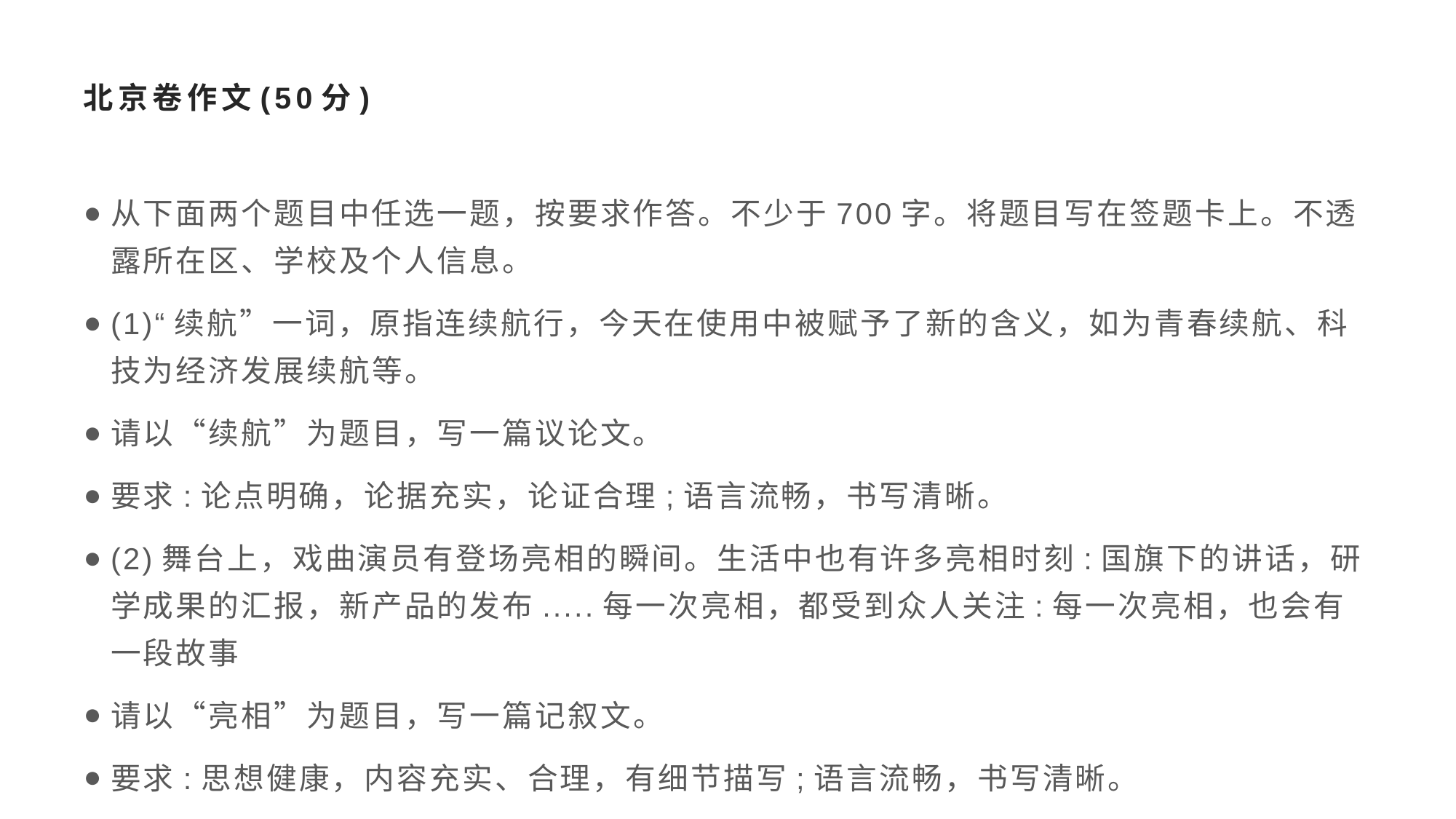

# 北京卷作文(50分)
从下面两个题目中任选一题，按要求作答。不少于700字。将题目写在签题卡上。不透露所在区、学校及个人信息。
(1)“续航”一词，原指连续航行，今天在使用中被赋予了新的含义，如为青春续航、科技为经济发展续航等。
请以“续航”为题目，写一篇议论文。
要求:论点明确，论据充实，论证合理;语言流畅，书写清晰。
(2)舞台上，戏曲演员有登场亮相的瞬间。生活中也有许多亮相时刻:国旗下的讲话，研学成果的汇报，新产品的发布.....每一次亮相，都受到众人关注:每一次亮相，也会有一段故事
请以“亮相”为题目，写一篇记叙文。
要求:思想健康，内容充实、合理，有细节描写;语言流畅，书写清晰。